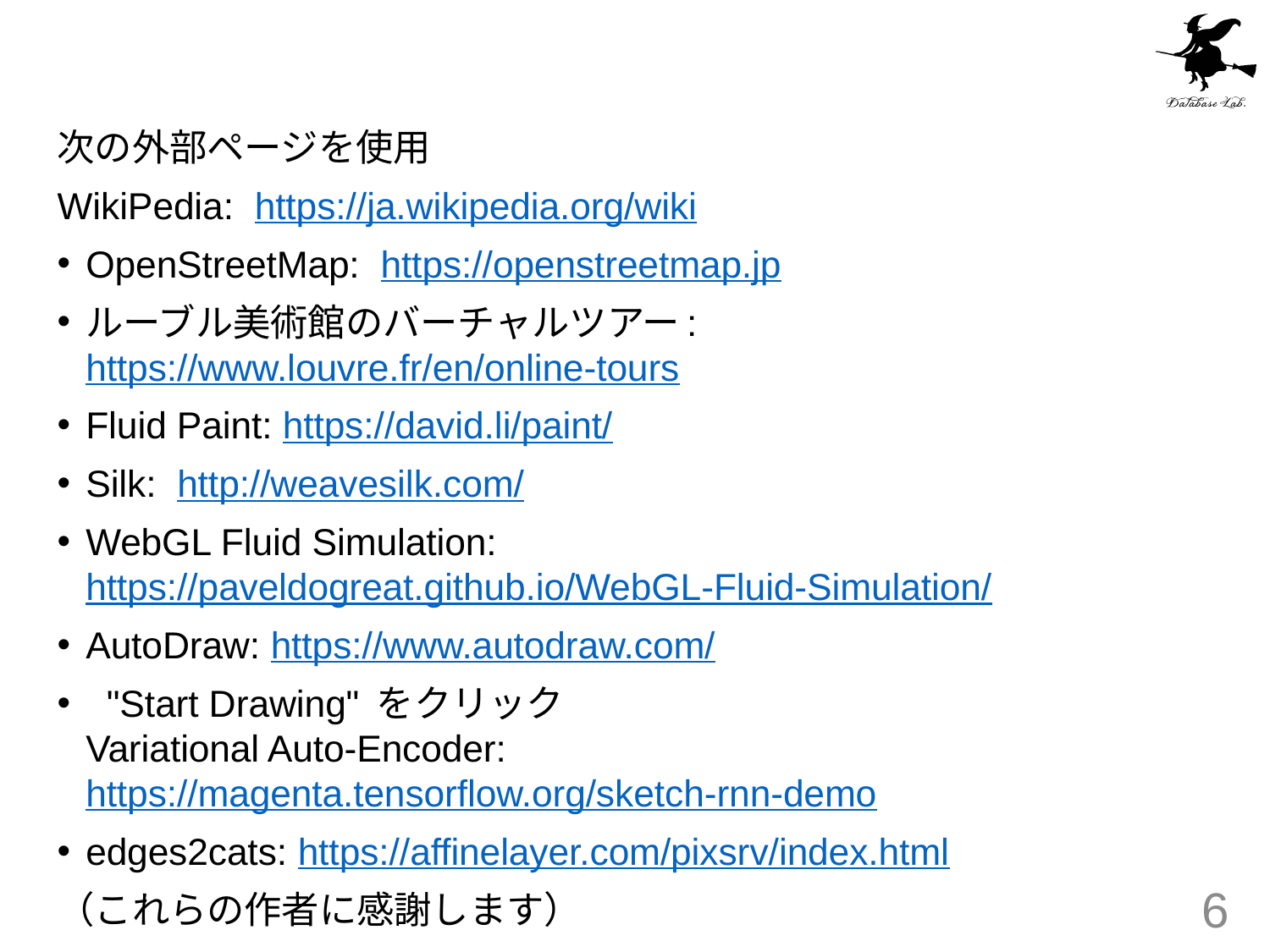

#
次の外部ページを使用
WikiPedia:  https://ja.wikipedia.org/wiki
OpenStreetMap:  https://openstreetmap.jp
ルーブル美術館のバーチャルツアー:  https://www.louvre.fr/en/online-tours
Fluid Paint: https://david.li/paint/
Silk:  http://weavesilk.com/
WebGL Fluid Simulation: https://paveldogreat.github.io/WebGL-Fluid-Simulation/
AutoDraw: https://www.autodraw.com/
  "Start Drawing" をクリック
Variational Auto-Encoder: https://magenta.tensorflow.org/sketch-rnn-demo
edges2cats: https://affinelayer.com/pixsrv/index.html
（これらの作者に感謝します）
6